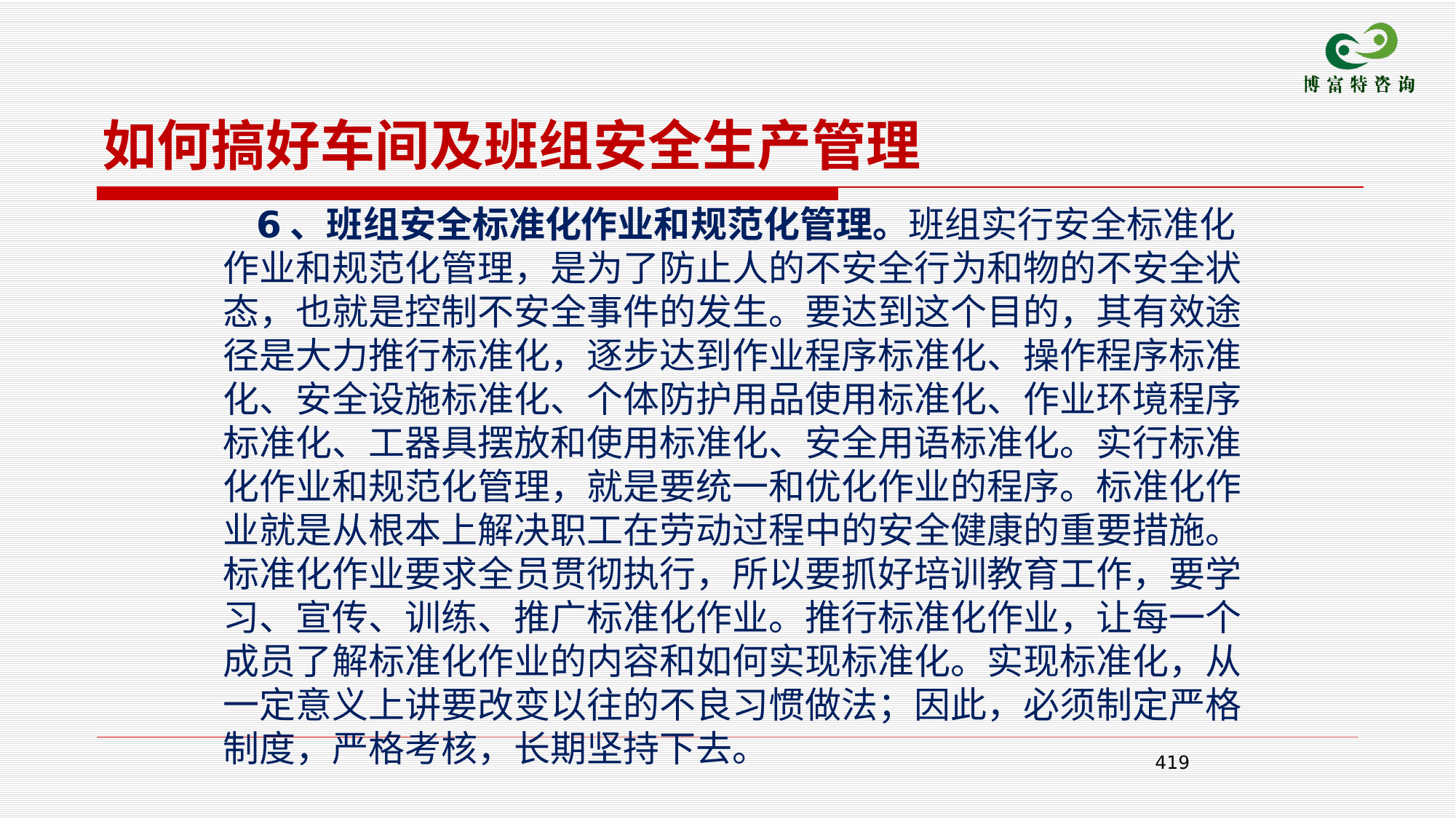

如何搞好车间及班组安全生产管理
       6、班组安全标准化作业和规范化管理。班组实行安全标准化作业和规范化管理，是为了防止人的不安全行为和物的不安全状态，也就是控制不安全事件的发生。要达到这个目的，其有效途径是大力推行标准化，逐步达到作业程序标准化、操作程序标准化、安全设施标准化、个体防护用品使用标准化、作业环境程序标准化、工器具摆放和使用标准化、安全用语标准化。实行标准化作业和规范化管理，就是要统一和优化作业的程序。标准化作业就是从根本上解决职工在劳动过程中的安全健康的重要措施。标准化作业要求全员贯彻执行，所以要抓好培训教育工作，要学习、宣传、训练、推广标准化作业。推行标准化作业，让每一个成员了解标准化作业的内容和如何实现标准化。实现标准化，从一定意义上讲要改变以往的不良习惯做法；因此，必须制定严格制度，严格考核，长期坚持下去。

419